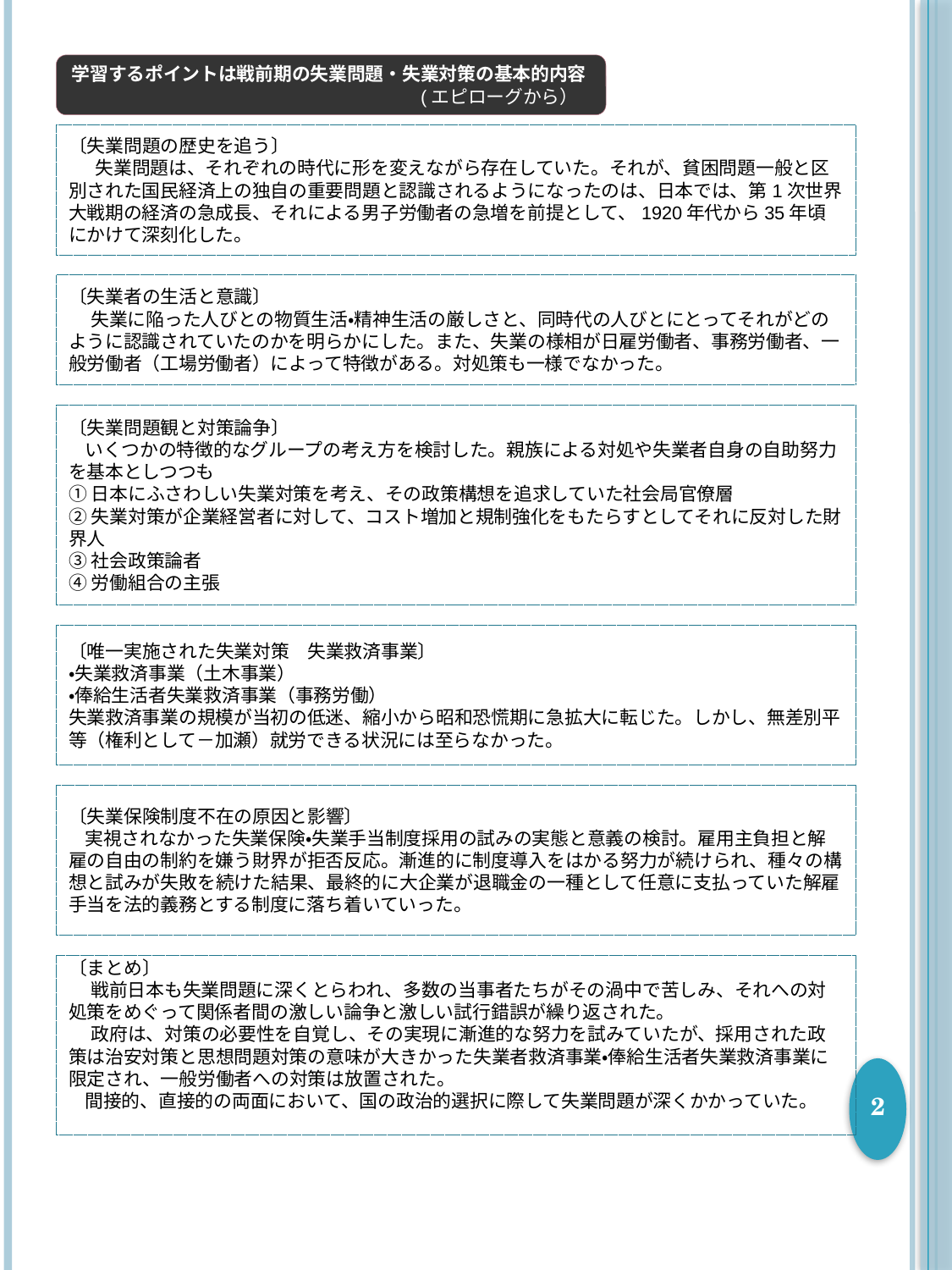

学習するポイントは戦前期の失業問題・失業対策の基本的内容
(エピローグから）
〔失業問題の歴史を追う〕
 　失業問題は、それぞれの時代に形を変えながら存在していた。それが、貧困問題一般と区別された国民経済上の独自の重要問題と認識されるようになったのは、日本では、第1次世界大戦期の経済の急成長、それによる男子労働者の急増を前提として、1920年代から35年頃にかけて深刻化した。
〔失業者の生活と意識〕
　 失業に陥った人びとの物質生活・精神生活の厳しさと、同時代の人びとにとってそれがどのように認識されていたのかを明らかにした。また、失業の様相が日雇労働者、事務労働者、一般労働者（工場労働者）によって特徴がある。対処策も一様でなかった。
〔失業問題観と対策論争〕
   いくつかの特徴的なグループの考え方を検討した。親族による対処や失業者自身の自助努力を基本としつつも
①日本にふさわしい失業対策を考え、その政策構想を追求していた社会局官僚層
②失業対策が企業経営者に対して、コスト増加と規制強化をもたらすとしてそれに反対した財界人
③社会政策論者
④労働組合の主張
〔唯一実施された失業対策　失業救済事業〕
・失業救済事業（土木事業）
・俸給生活者失業救済事業（事務労働）
失業救済事業の規模が当初の低迷、縮小から昭和恐慌期に急拡大に転じた。しかし、無差別平等（権利として－加瀬）就労できる状況には至らなかった。
〔失業保険制度不在の原因と影響〕
   実視されなかった失業保険・失業手当制度採用の試みの実態と意義の検討。雇用主負担と解雇の自由の制約を嫌う財界が拒否反応。漸進的に制度導入をはかる努力が続けられ、種々の構想と試みが失敗を続けた結果、最終的に大企業が退職金の一種として任意に支払っていた解雇手当を法的義務とする制度に落ち着いていった。
〔まとめ〕
　 戦前日本も失業問題に深くとらわれ、多数の当事者たちがその渦中で苦しみ、それへの対処策をめぐって関係者間の激しい論争と激しい試行錯誤が繰り返された。
　 政府は、対策の必要性を自覚し、その実現に漸進的な努力を試みていたが、採用された政策は治安対策と思想問題対策の意味が大きかった失業者救済事業・俸給生活者失業救済事業に限定され、一般労働者への対策は放置された。
   間接的、直接的の両面において、国の政治的選択に際して失業問題が深くかかっていた。

2